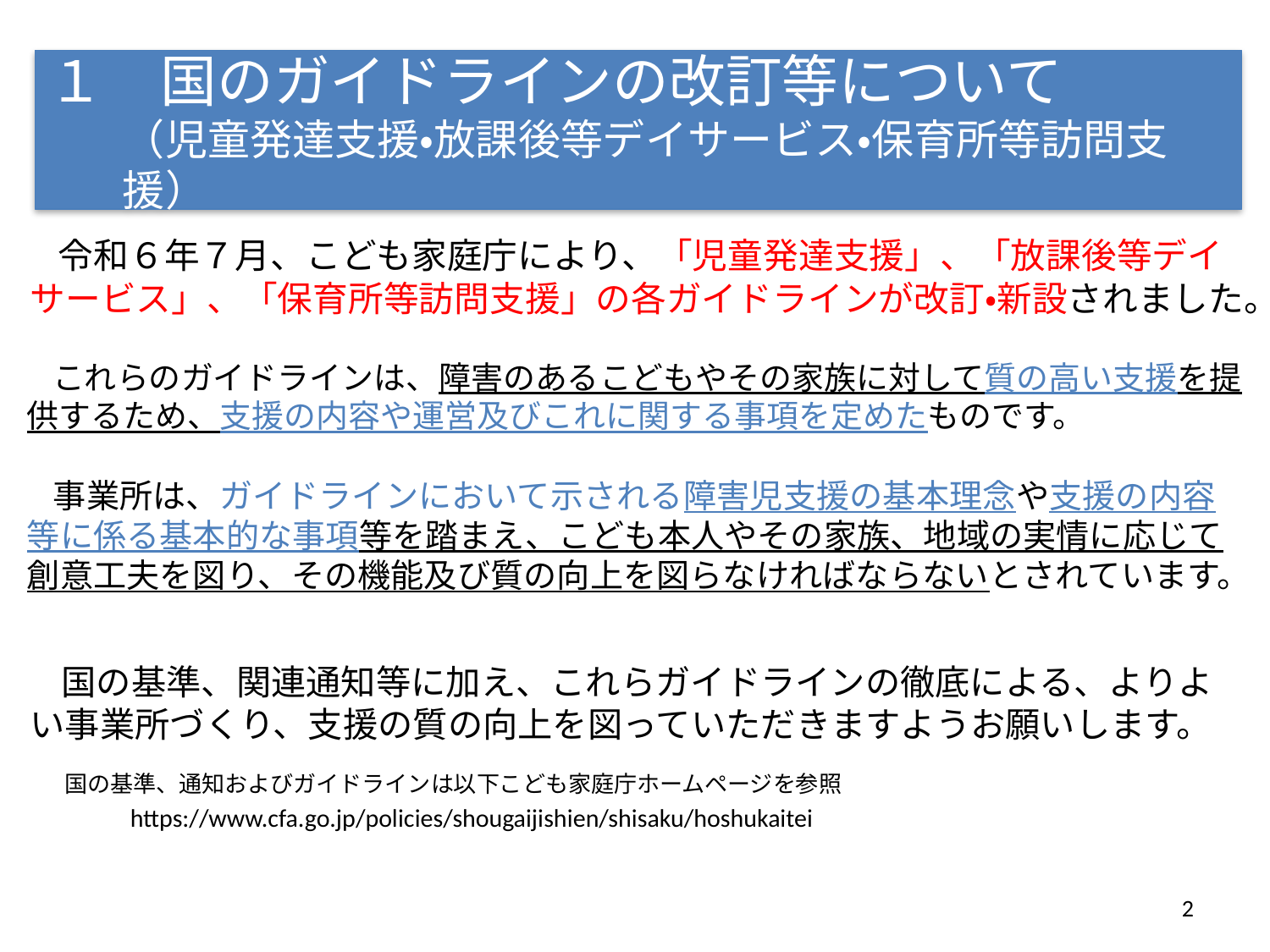

# １　国のガイドラインの改訂等について （児童発達支援・放課後等デイサービス・保育所等訪問支援）
　令和６年７月、こども家庭庁により、「児童発達支援」、「放課後等デイサービス」、「保育所等訪問支援」の各ガイドラインが改訂・新設されました。
　これらのガイドラインは、障害のあるこどもやその家族に対して質の高い支援を提供するため、支援の内容や運営及びこれに関する事項を定めたものです。
　事業所は、ガイドラインにおいて示される障害児支援の基本理念や支援の内容等に係る基本的な事項等を踏まえ、こども本人やその家族、地域の実情に応じて創意工夫を図り、その機能及び質の向上を図らなければならないとされています。

　国の基準、関連通知等に加え、これらガイドラインの徹底による、よりよい事業所づくり、支援の質の向上を図っていただきますようお願いします。

　　国の基準、通知およびガイドラインは以下こども家庭庁ホームページを参照
　　　https://www.cfa.go.jp/policies/shougaijishien/shisaku/hoshukaitei

2